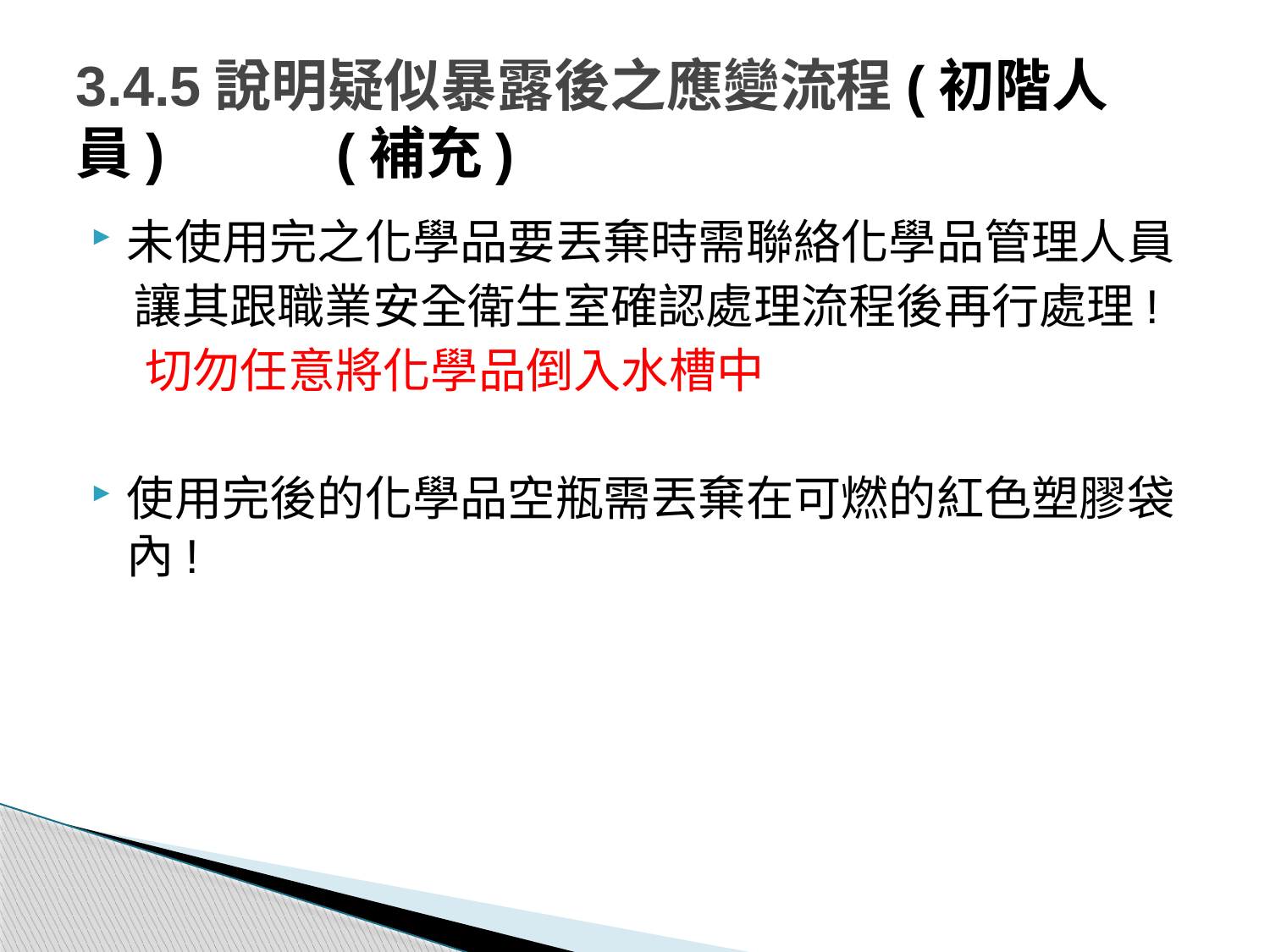

# 3.4.5說明疑似暴露後之應變流程(初階人員)           (補充)
未使用完之化學品要丟棄時需聯絡化學品管理人員
   讓其跟職業安全衛生室確認處理流程後再行處理!
    切勿任意將化學品倒入水槽中

使用完後的化學品空瓶需丟棄在可燃的紅色塑膠袋內!